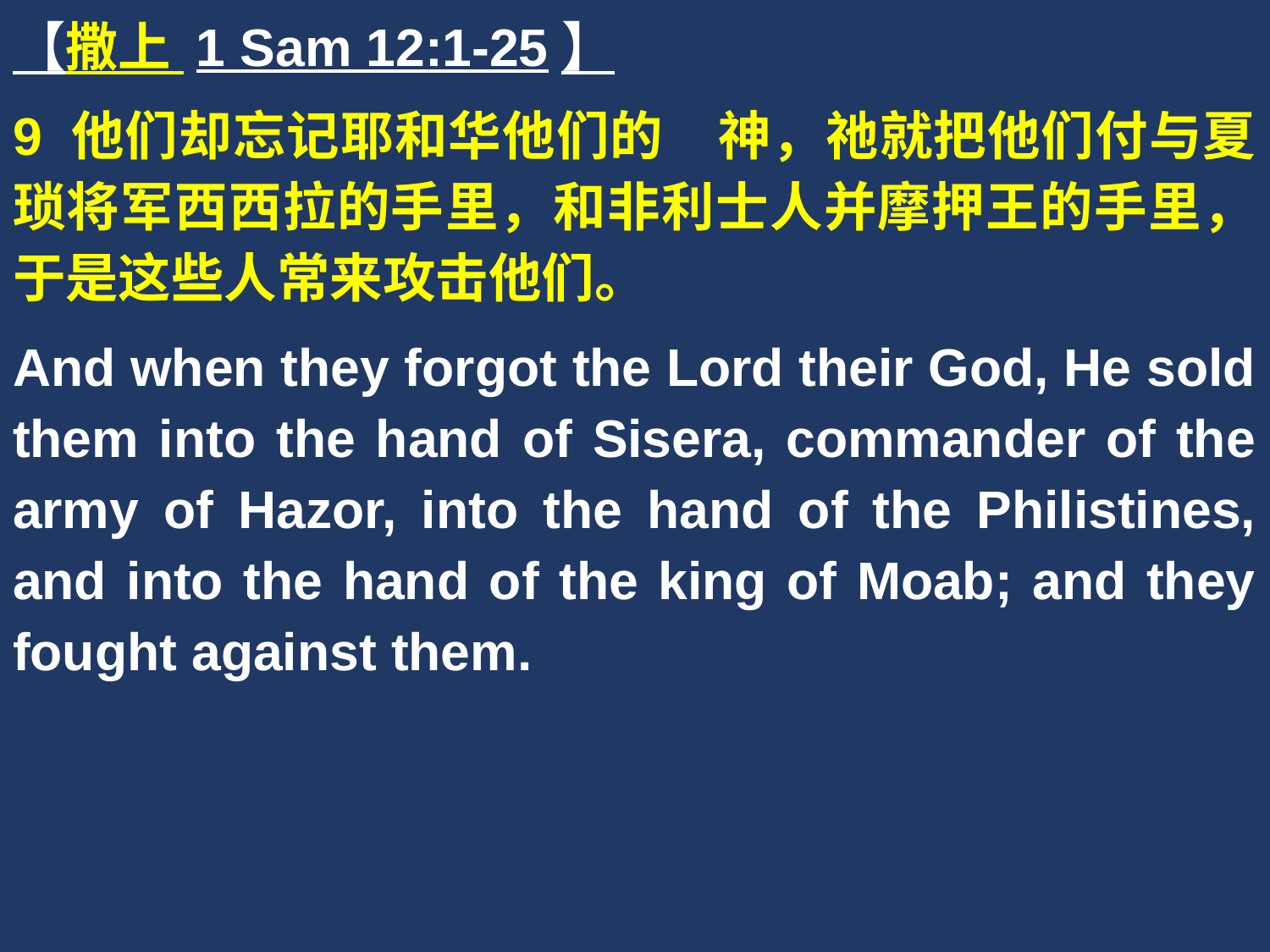

【撒上 1 Sam 12:1-25】
9 他们却忘记耶和华他们的　神，祂就把他们付与夏琐将军西西拉的手里，和非利士人并摩押王的手里，于是这些人常来攻击他们。
And when they forgot the Lord their God, He sold them into the hand of Sisera, commander of the army of Hazor, into the hand of the Philistines, and into the hand of the king of Moab; and they fought against them.